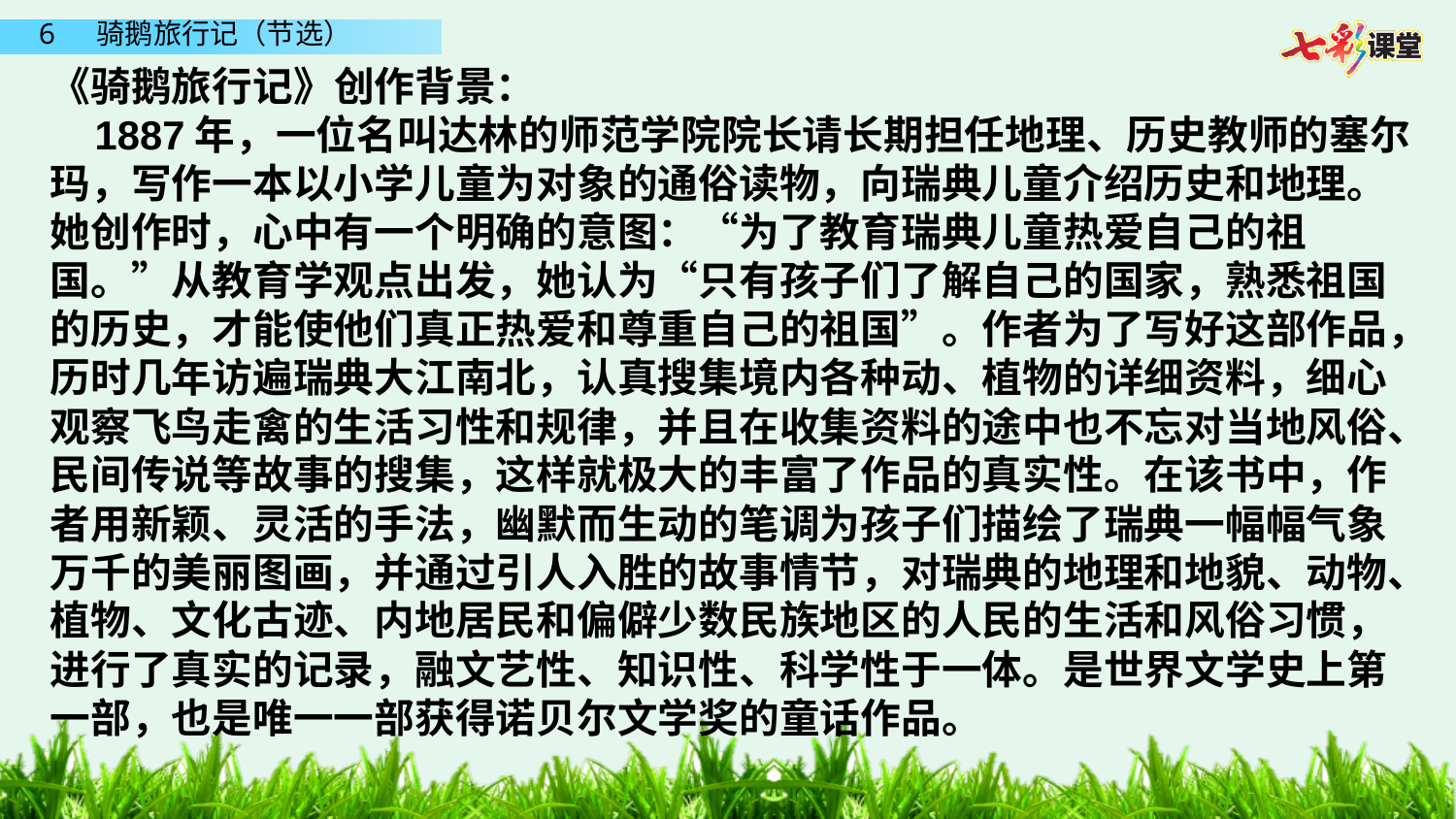

《骑鹅旅行记》创作背景：
    1887年，一位名叫达林的师范学院院长请长期担任地理、历史教师的塞尔玛，写作一本以小学儿童为对象的通俗读物，向瑞典儿童介绍历史和地理。她创作时，心中有一个明确的意图：“为了教育瑞典儿童热爱自己的祖国。”从教育学观点出发，她认为“只有孩子们了解自己的国家，熟悉祖国的历史，才能使他们真正热爱和尊重自己的祖国”。作者为了写好这部作品，历时几年访遍瑞典大江南北，认真搜集境内各种动、植物的详细资料，细心观察飞鸟走禽的生活习性和规律，并且在收集资料的途中也不忘对当地风俗、民间传说等故事的搜集，这样就极大的丰富了作品的真实性。在该书中，作者用新颖、灵活的手法，幽默而生动的笔调为孩子们描绘了瑞典一幅幅气象万千的美丽图画，并通过引人入胜的故事情节，对瑞典的地理和地貌、动物、植物、文化古迹、内地居民和偏僻少数民族地区的人民的生活和风俗习惯，进行了真实的记录，融文艺性、知识性、科学性于一体。是世界文学史上第一部，也是唯一一部获得诺贝尔文学奖的童话作品。